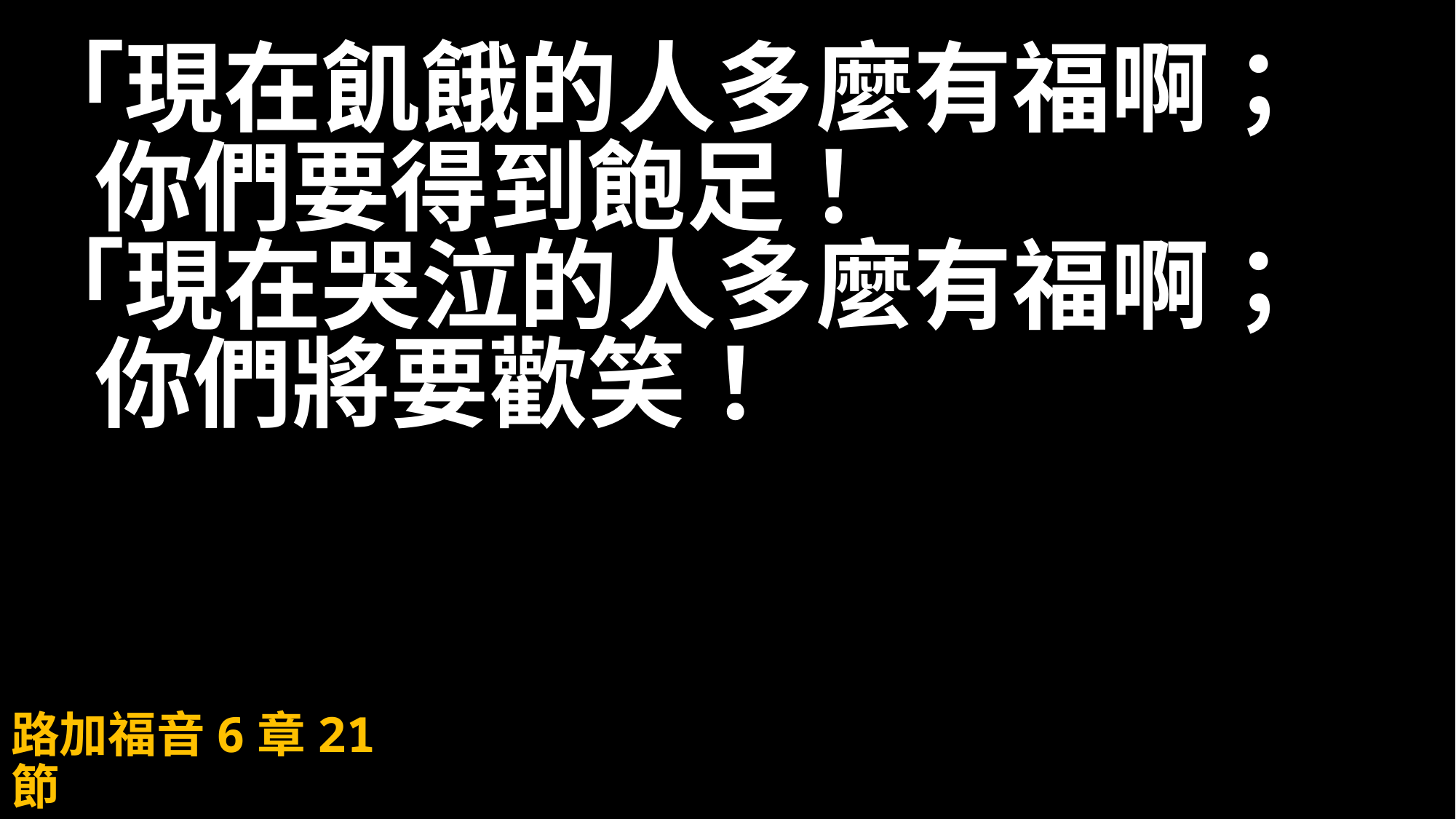

「現在飢餓的人多麼有福啊；
  你們要得到飽足！
「現在哭泣的人多麼有福啊；
  你們將要歡笑！
路加福音6章21節